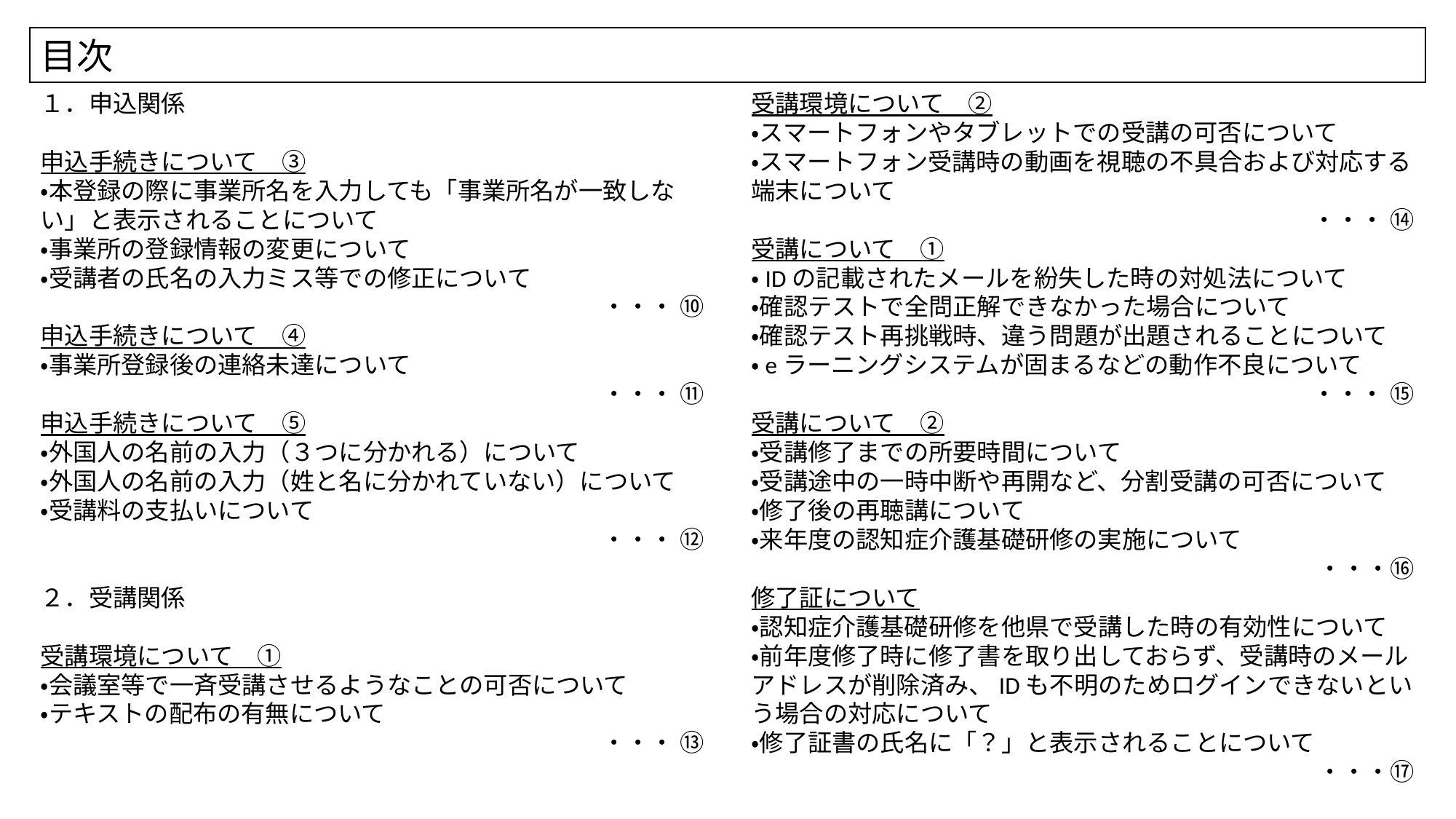

目次
１．申込関係

申込手続きについて　③
・本登録の際に事業所名を入力しても「事業所名が一致しない」と表示されることについて
・事業所の登録情報の変更について
・受講者の氏名の入力ミス等での修正について
・・・ ⑩
申込手続きについて　④
・事業所登録後の連絡未達について
・・・ ⑪
申込手続きについて　⑤
・外国人の名前の入力（３つに分かれる）について
・外国人の名前の入力（姓と名に分かれていない）について
・受講料の支払いについて
・・・ ⑫

２．受講関係

受講環境について　①
・会議室等で一斉受講させるようなことの可否について
・テキストの配布の有無について
・・・ ⑬
受講環境について　②
・スマートフォンやタブレットでの受講の可否について
・スマートフォン受講時の動画を視聴の不具合および対応する端末について
・・・ ⑭
受講について　①
・IDの記載されたメールを紛失した時の対処法について
・確認テストで全問正解できなかった場合について
・確認テスト再挑戦時、違う問題が出題されることについて
・eラーニングシステムが固まるなどの動作不良について
・・・ ⑮
受講について　②
・受講修了までの所要時間について
・受講途中の一時中断や再開など、分割受講の可否について
・修了後の再聴講について
・来年度の認知症介護基礎研修の実施について
・・・⑯
修了証について
・認知症介護基礎研修を他県で受講した時の有効性について
・前年度修了時に修了書を取り出しておらず、受講時のメールアドレスが削除済み、IDも不明のためログインできないという場合の対応について
・修了証書の氏名に「？」と表示されることについて
・・・⑰